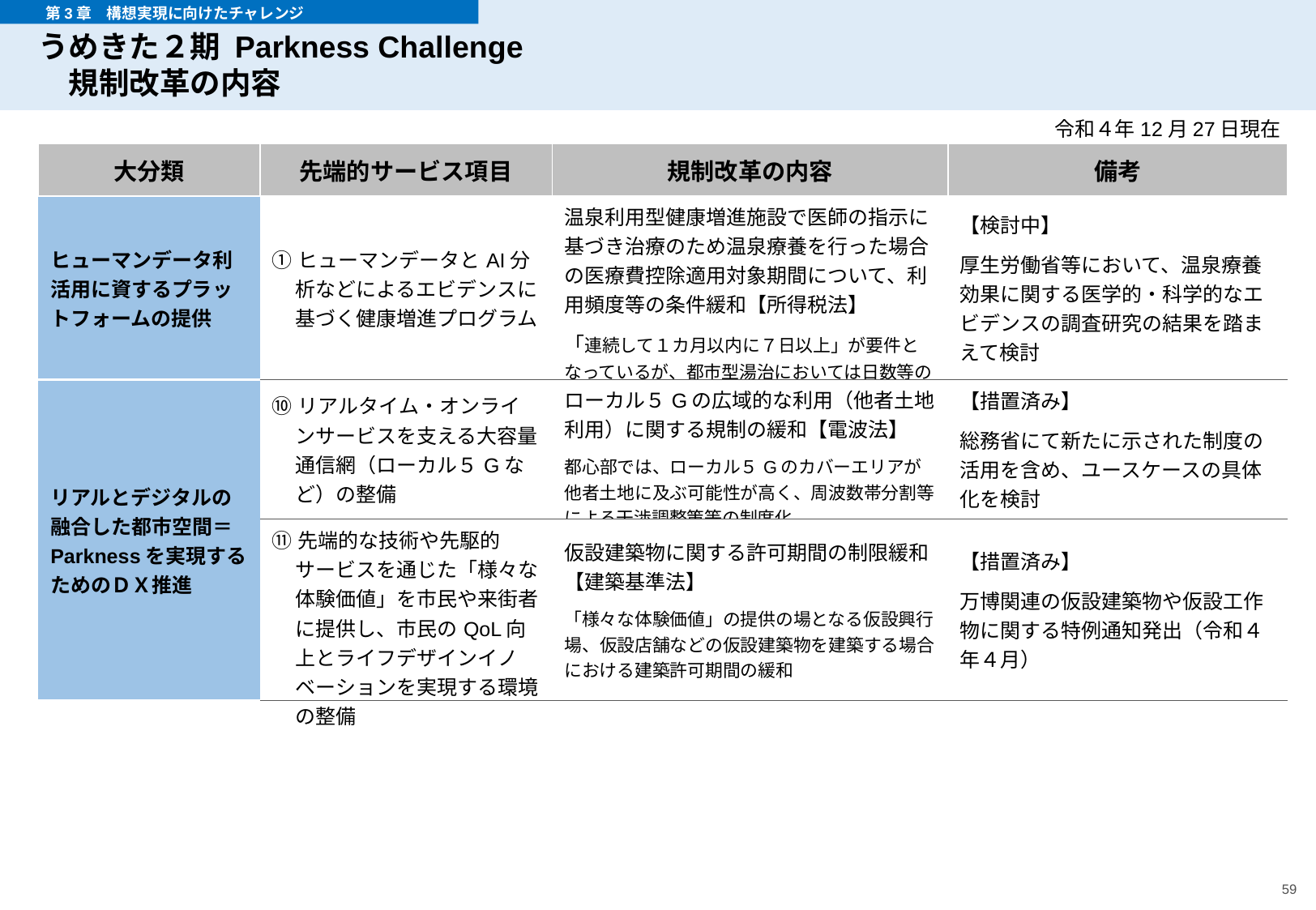

# うめきた２期 Parkness Challenge 　規制改革の内容
　　　第3章　構想実現に向けたチャレンジ
令和４年12月27日現在
| 大分類 | 先端的サービス項目 | 規制改革の内容 | 備考 |
| --- | --- | --- | --- |
| ヒューマンデータ利活用に資するプラットフォームの提供 | ①ヒューマンデータとAI分析などによるエビデンスに基づく健康増進プログラム | 温泉利用型健康増進施設で医師の指示に基づき治療のため温泉療養を行った場合の医療費控除適用対象期間について、利用頻度等の条件緩和【所得税法】 「連続して１カ月以内に７日以上」が要件となっているが、都市型湯治においては日数等の要件を緩和 | 【検討中】 厚生労働省等において、温泉療養効果に関する医学的・科学的なエビデンスの調査研究の結果を踏まえて検討 |
| リアルとデジタルの融合した都市空間＝Parknessを実現するためのＤＸ推進 | ⑩リアルタイム・オンラインサービスを支える大容量通信網（ローカル５Gなど）の整備 | ローカル５Gの広域的な利用（他者土地利用）に関する規制の緩和【電波法】 都心部では、ローカル５Gのカバーエリアが他者土地に及ぶ可能性が高く、周波数帯分割等による干渉調整策等の制度化 | 【措置済み】 総務省にて新たに示された制度の活用を含め、ユースケースの具体化を検討 |
|  | ⑪先端的な技術や先駆的サービスを通じた「様々な体験価値」を市民や来街者に提供し、市民のQoL向上とライフデザインイノベーションを実現する環境の整備 | 仮設建築物に関する許可期間の制限緩和【建築基準法】 「様々な体験価値」の提供の場となる仮設興行場、仮設店舗などの仮設建築物を建築する場合における建築許可期間の緩和 | 【措置済み】 万博関連の仮設建築物や仮設工作物に関する特例通知発出（令和４年４月） |
59